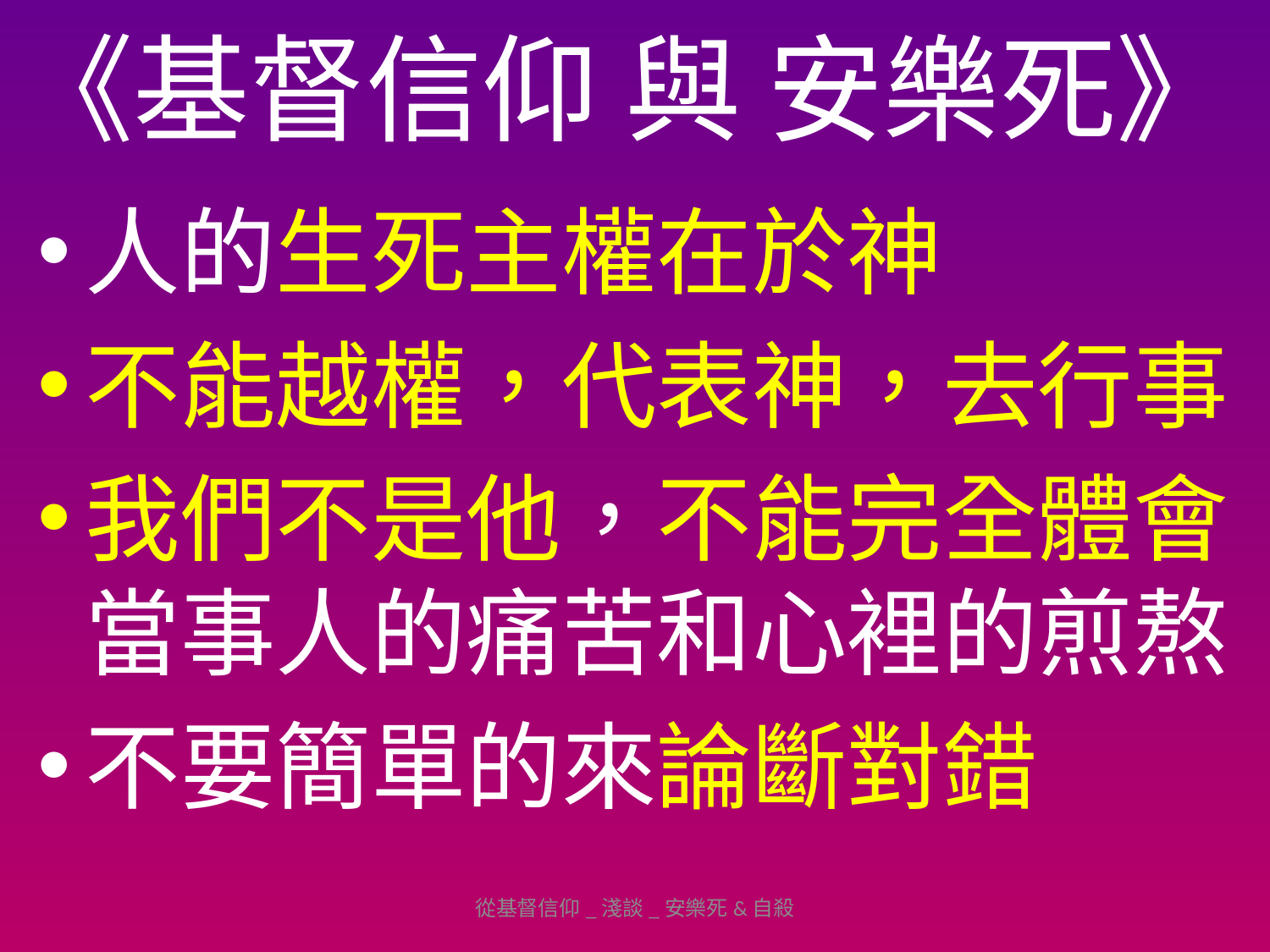

# 《基督信仰 與 安樂死》
人的生死主權在於神
不能越權，代表神，去行事
我們不是他，不能完全體會當事人的痛苦和心裡的煎熬
不要簡單的來論斷對錯
從基督信仰_淺談_安樂死&自殺